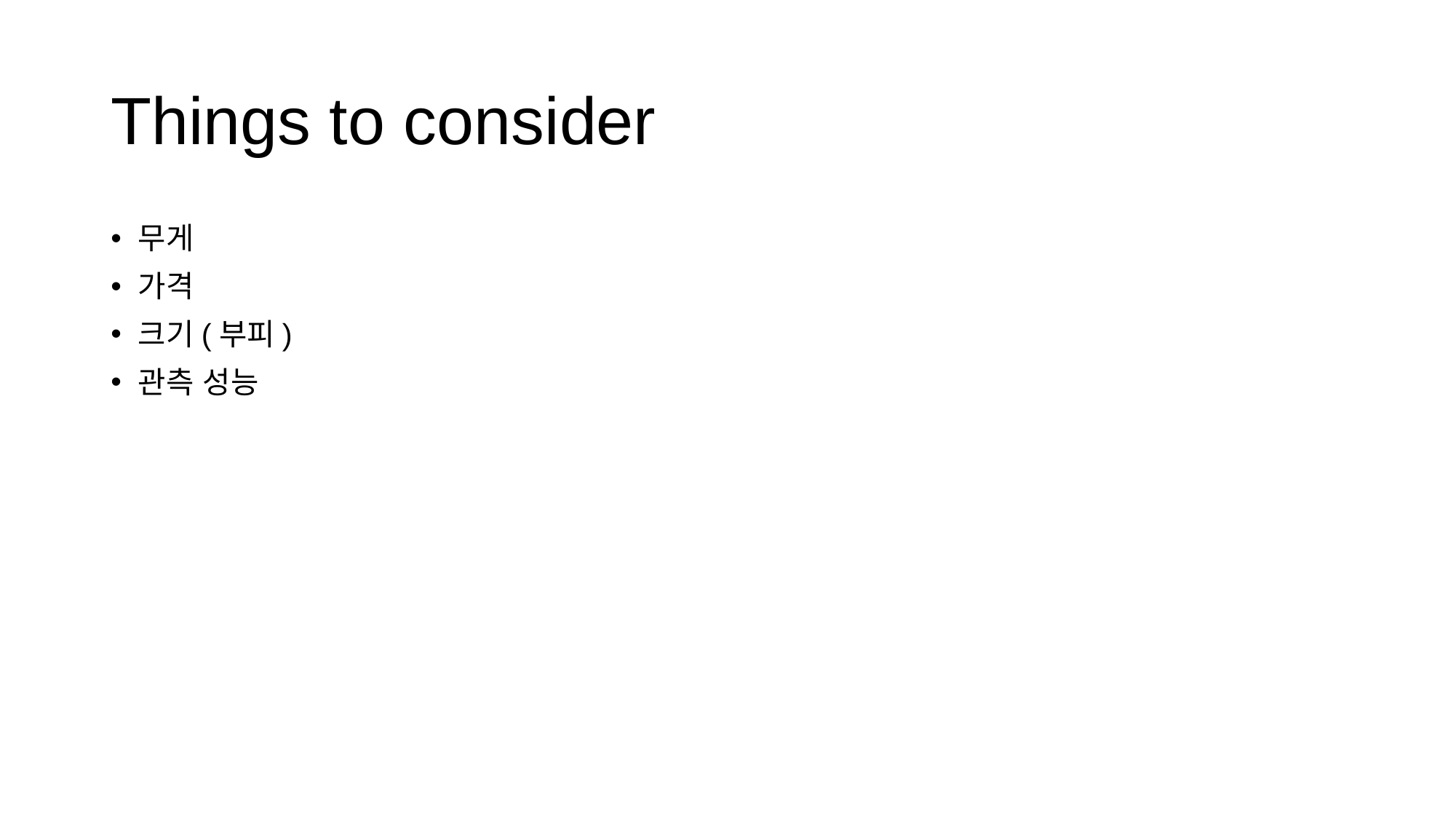

# Things to consider
무게
가격
크기(부피)
관측 성능